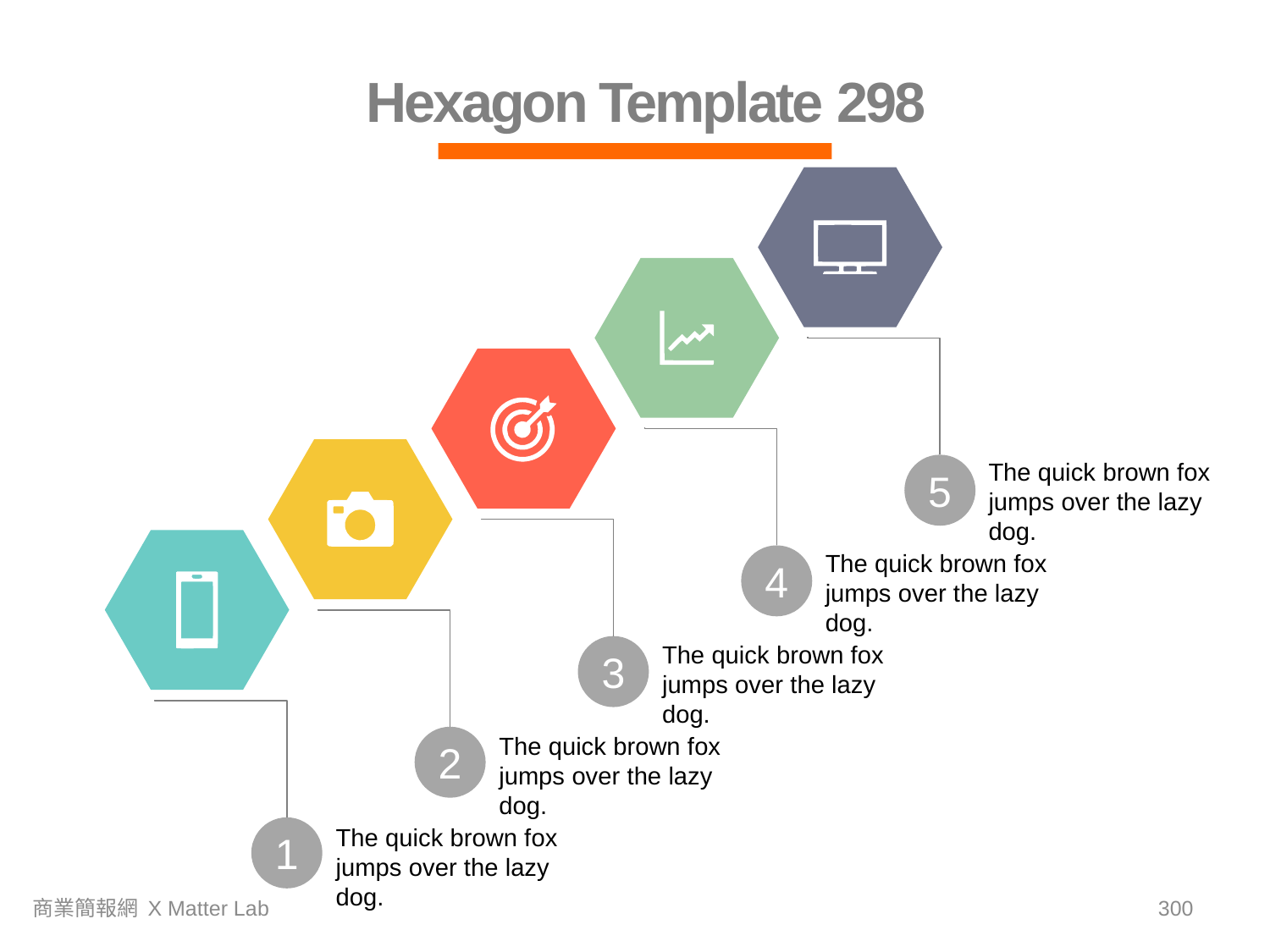

Hexagon Template 298

The quick brown fox jumps over the lazy dog.
5

The quick brown fox jumps over the lazy dog.
4

The quick brown fox jumps over the lazy dog.
3
The quick brown fox jumps over the lazy dog.
2

The quick brown fox jumps over the lazy dog.
1
商業簡報網 X Matter Lab
300